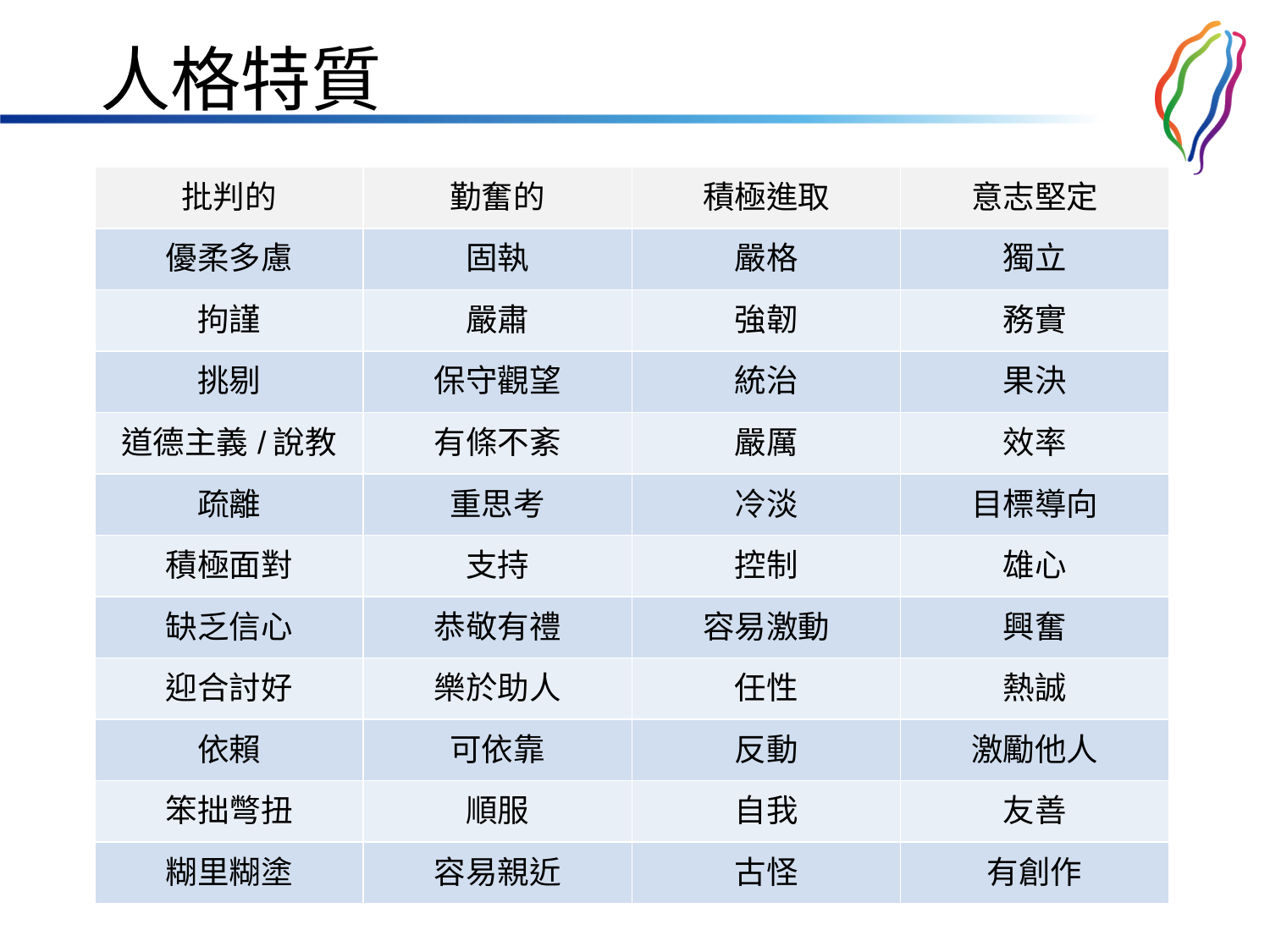

# 人格特質
| 批判的 | 勤奮的 | 積極進取 | 意志堅定 |
| --- | --- | --- | --- |
| 優柔多慮 | 固執 | 嚴格 | 獨立 |
| 拘謹 | 嚴肅 | 強韌 | 務實 |
| 挑剔 | 保守觀望 | 統治 | 果決 |
| 道德主義/說教 | 有條不紊 | 嚴厲 | 效率 |
| 疏離 | 重思考 | 冷淡 | 目標導向 |
| 積極面對 | 支持 | 控制 | 雄心 |
| 缺乏信心 | 恭敬有禮 | 容易激動 | 興奮 |
| 迎合討好 | 樂於助人 | 任性 | 熱誠 |
| 依賴 | 可依靠 | 反動 | 激勵他人 |
| 笨拙彆扭 | 順服 | 自我 | 友善 |
| 糊里糊塗 | 容易親近 | 古怪 | 有創作 |